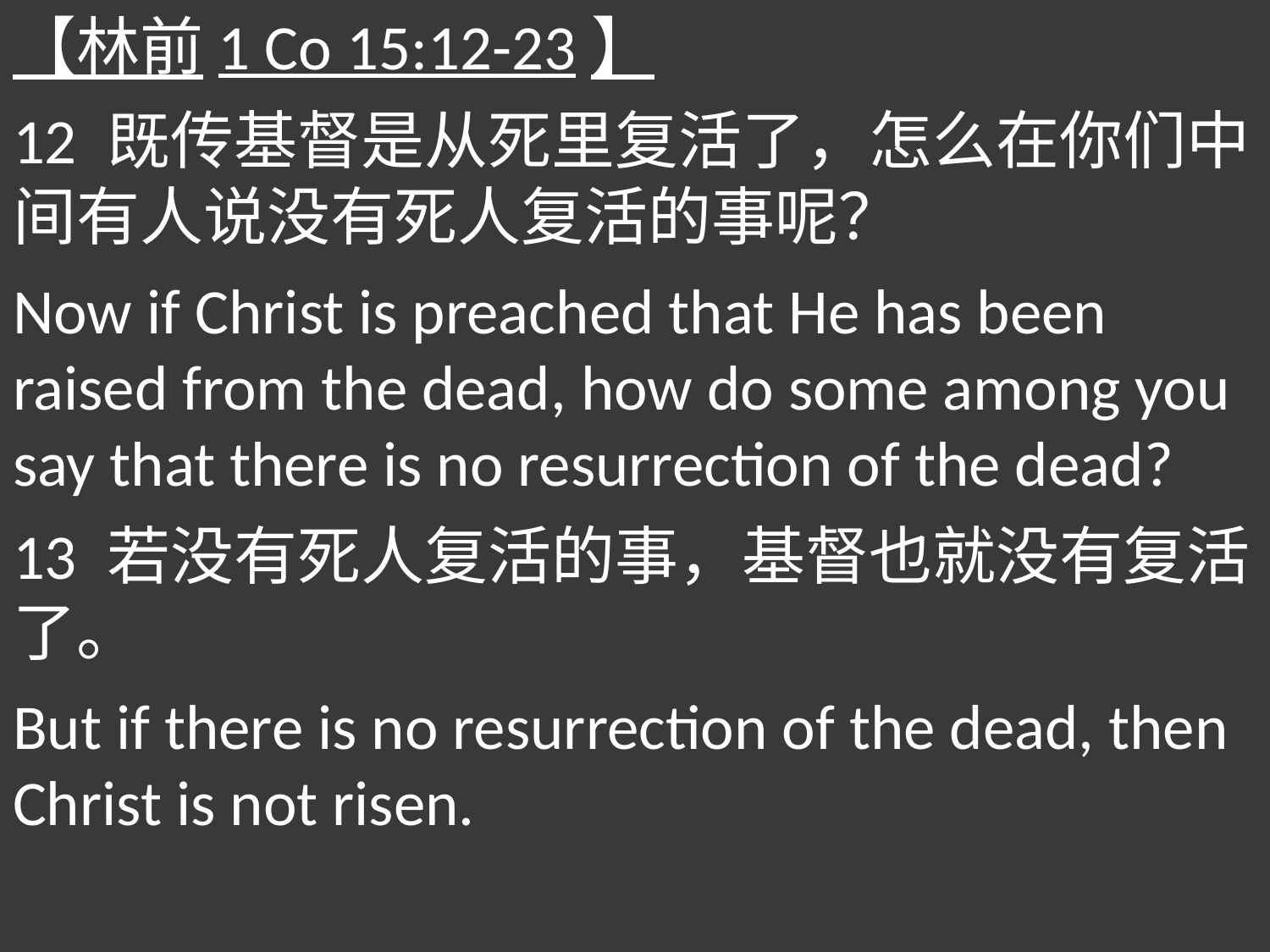

【林前1 Co 15:12-23】
12 既传基督是从死里复活了，怎么在你们中间有人说没有死人复活的事呢？
Now if Christ is preached that He has been raised from the dead, how do some among you say that there is no resurrection of the dead?
13 若没有死人复活的事，基督也就没有复活了。
But if there is no resurrection of the dead, then Christ is not risen.